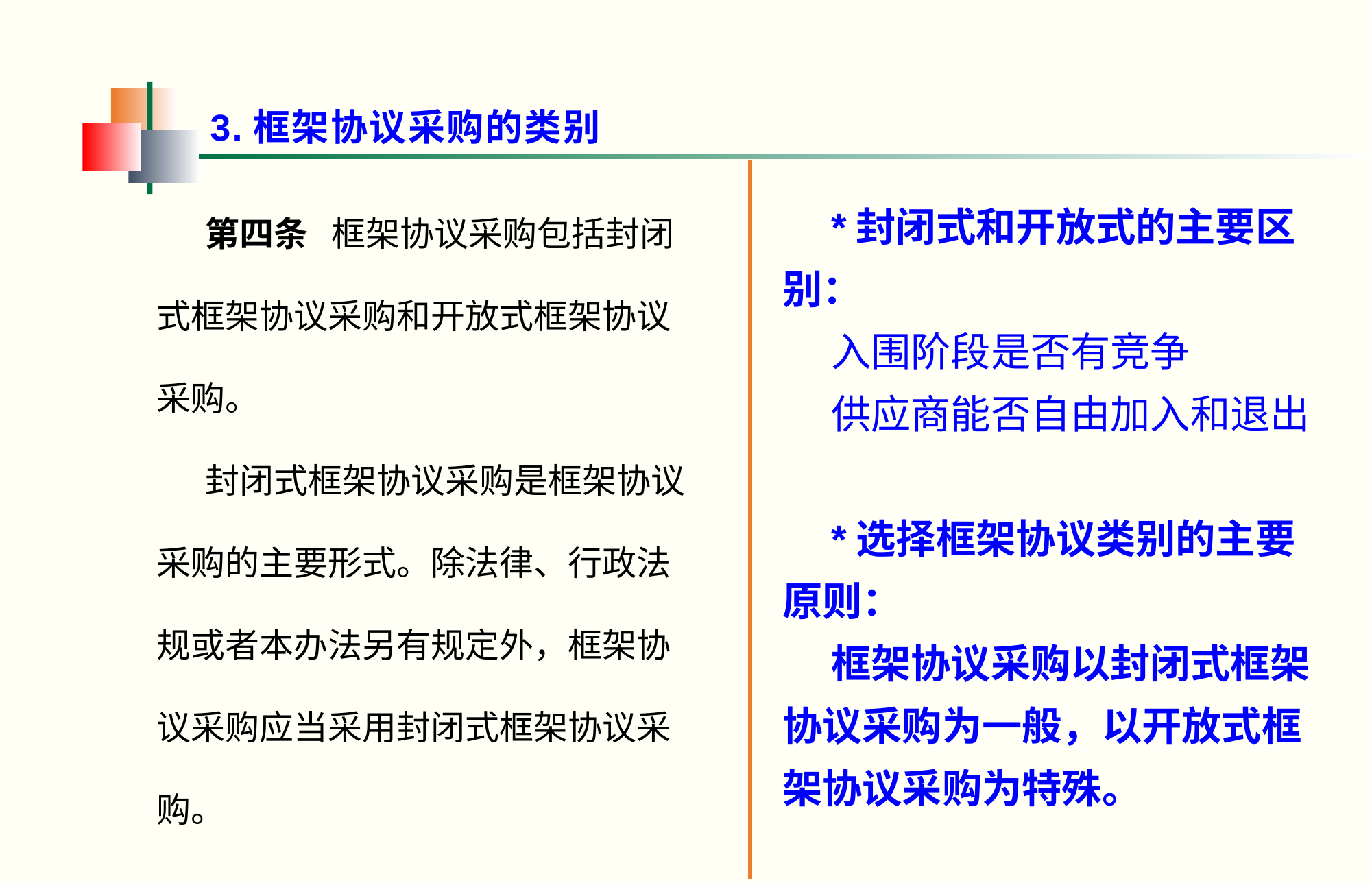

3.框架协议采购的类别
第四条   框架协议采购包括封闭式框架协议采购和开放式框架协议采购。
封闭式框架协议采购是框架协议采购的主要形式。除法律、行政法规或者本办法另有规定外，框架协议采购应当采用封闭式框架协议采购。

*封闭式和开放式的主要区别：
入围阶段是否有竞争
供应商能否自由加入和退出

*选择框架协议类别的主要原则：
框架协议采购以封闭式框架协议采购为一般，以开放式框架协议采购为特殊。